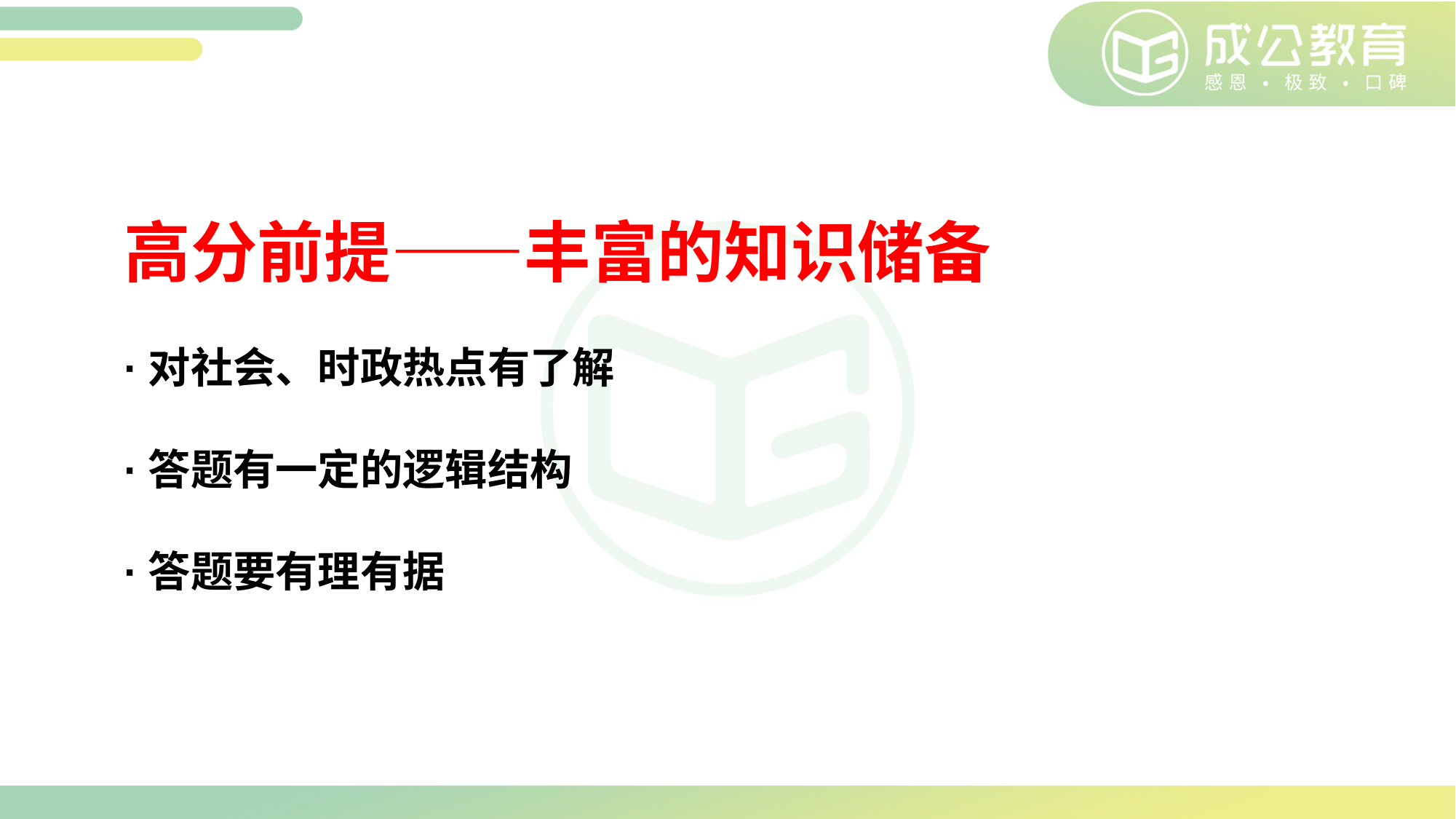

高分前提——丰富的知识储备
·对社会、时政热点有了解
·答题有一定的逻辑结构
·答题要有理有据